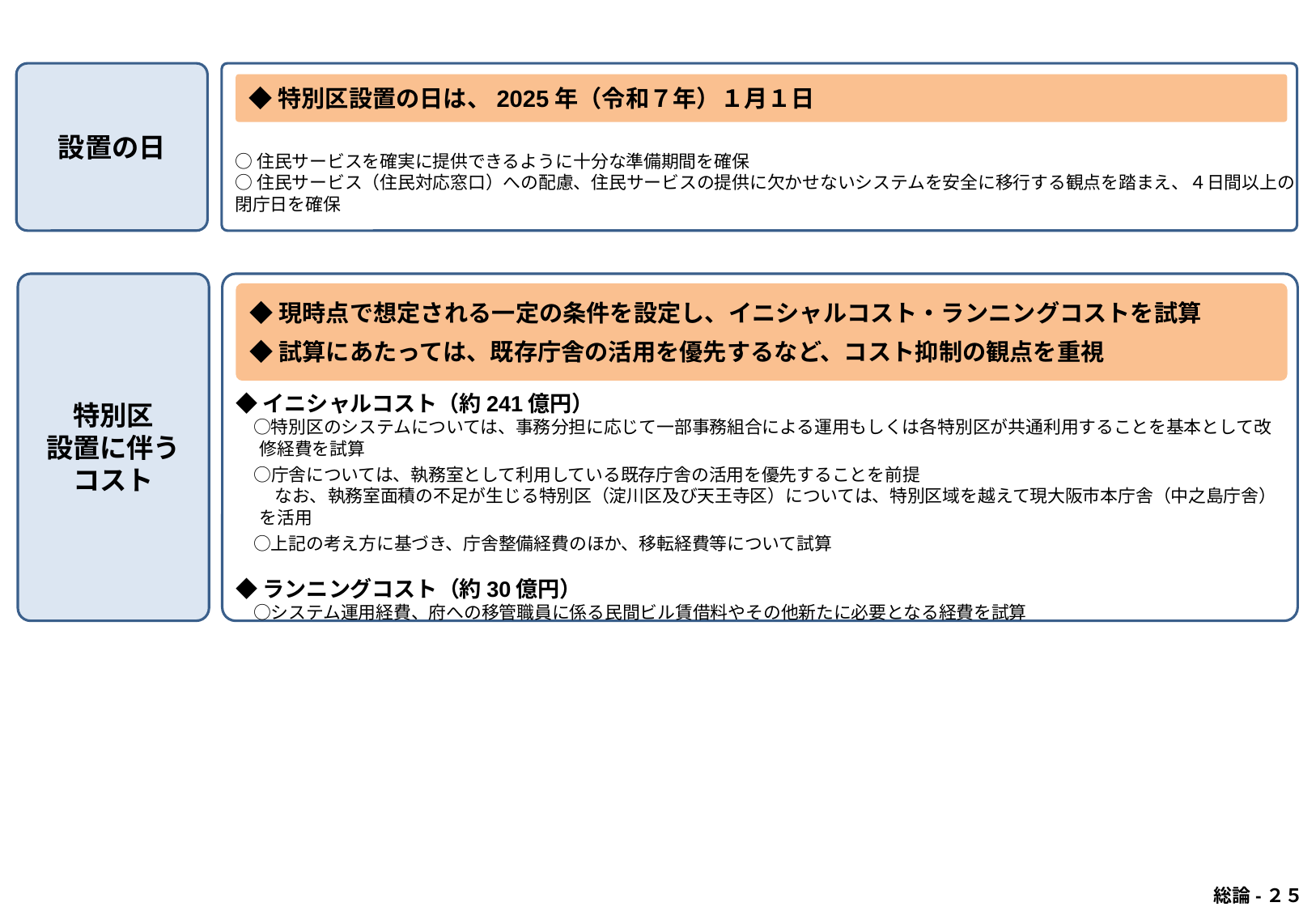

設置の日
◆特別区設置の日は、2025年（令和７年）１月１日
○住民サービスを確実に提供できるように十分な準備期間を確保
○住民サービス（住民対応窓口）への配慮、住民サービスの提供に欠かせないシステムを安全に移行する観点を踏まえ、４日間以上の閉庁日を確保

特別区
設置に伴う
コスト
◆現時点で想定される一定の条件を設定し、イニシャルコスト・ランニングコストを試算
◆試算にあたっては、既存庁舎の活用を優先するなど、コスト抑制の観点を重視

◆イニシャルコスト（約241億円）
　○特別区のシステムについては、事務分担に応じて一部事務組合による運用もしくは各特別区が共通利用することを基本として改修経費を試算
　○庁舎については、執務室として利用している既存庁舎の活用を優先することを前提
　　 なお、執務室面積の不足が生じる特別区（淀川区及び天王寺区）については、特別区域を越えて現大阪市本庁舎（中之島庁舎）を活用
　○上記の考え方に基づき、庁舎整備経費のほか、移転経費等について試算

◆ランニングコスト（約30億円）
　○システム運用経費、府への移管職員に係る民間ビル賃借料やその他新たに必要となる経費を試算

 総論-２５